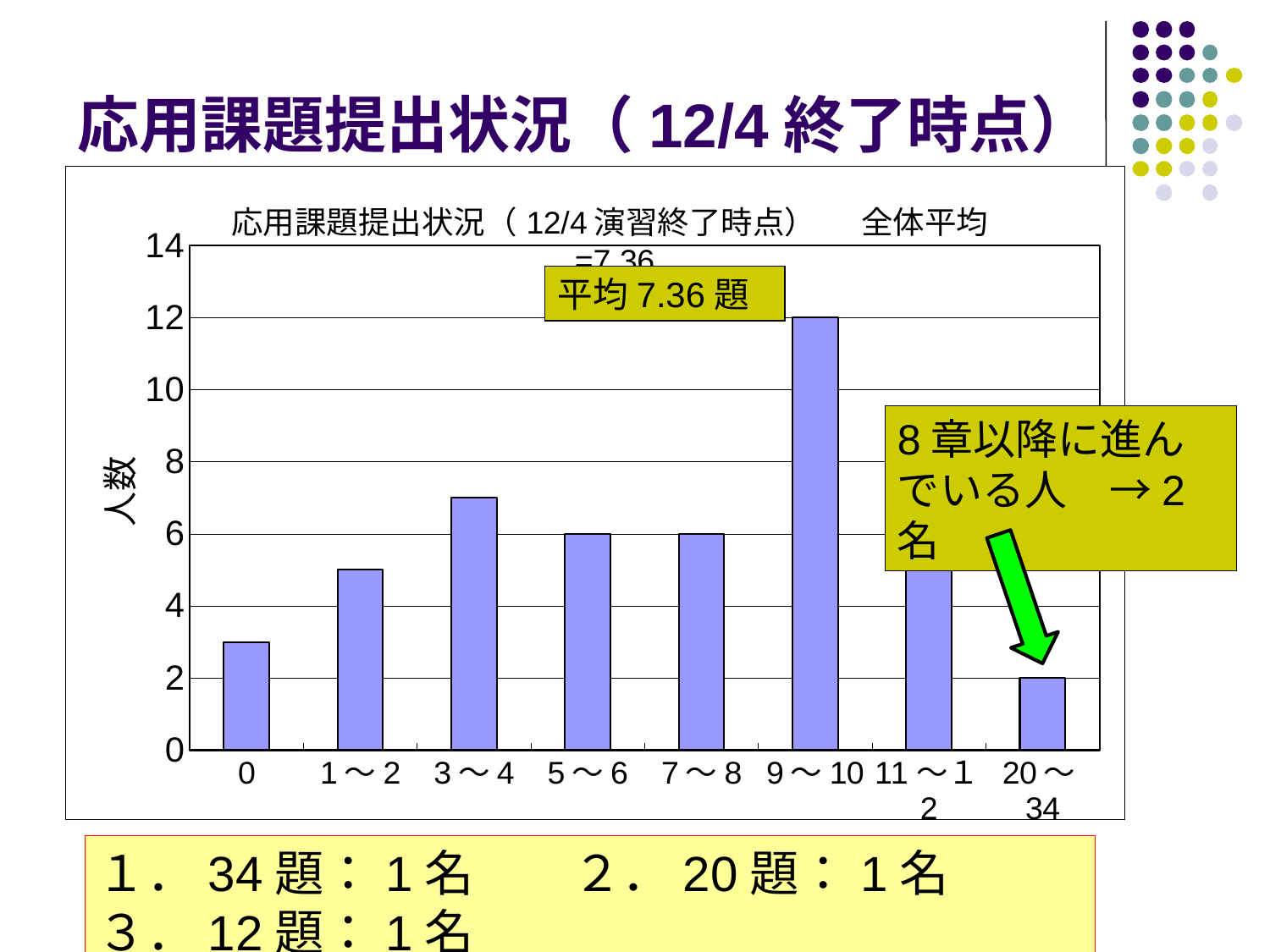

# 応用課題提出状況（12/4終了時点）

### Chart: 応用課題提出状況（12/4演習終了時点）　  全体平均=7.36

| Category |  |
|---|---|
| 0 | 3.0 |
| 1～2 | 5.0 |
| 3～4 | 7.0 |
| 5～6 | 6.0 |
| 7～8 | 6.0 |
| 9～10 | 12.0 |
| 11～１2 | 6.0 |
| 20～34 | 2.0 |
平均7.36題
8章以降に進んでいる人　→2名

１．34題：1名　　２．20題：1名　　３．12題：1名